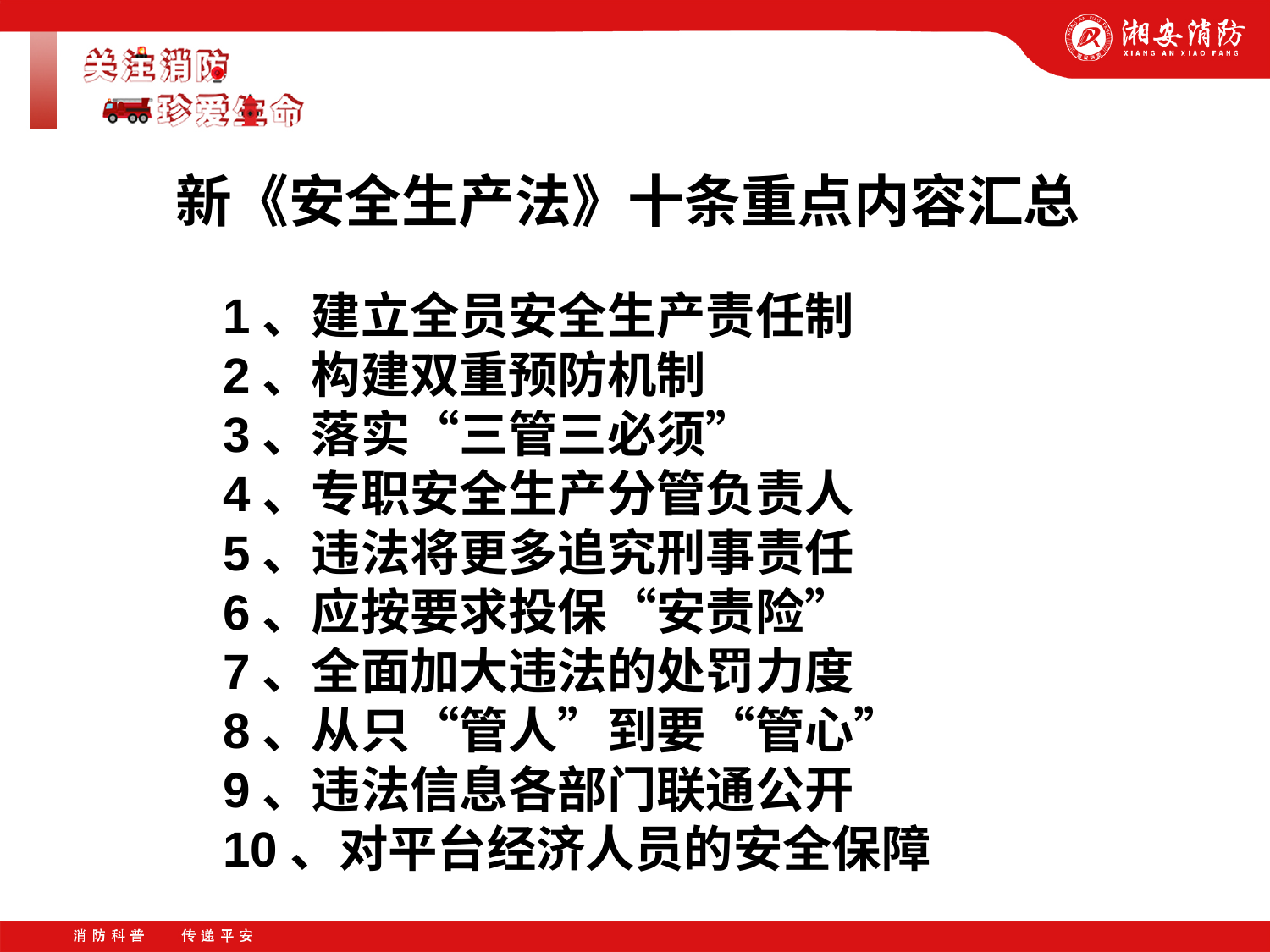

新《安全生产法》十条重点内容汇总
1、建立全员安全生产责任制
2、构建双重预防机制
3、落实“三管三必须”
4、专职安全生产分管负责人
5、违法将更多追究刑事责任
6、应按要求投保“安责险”
7、全面加大违法的处罚力度
8、从只“管人”到要“管心”
9、违法信息各部门联通公开
10、对平台经济人员的安全保障